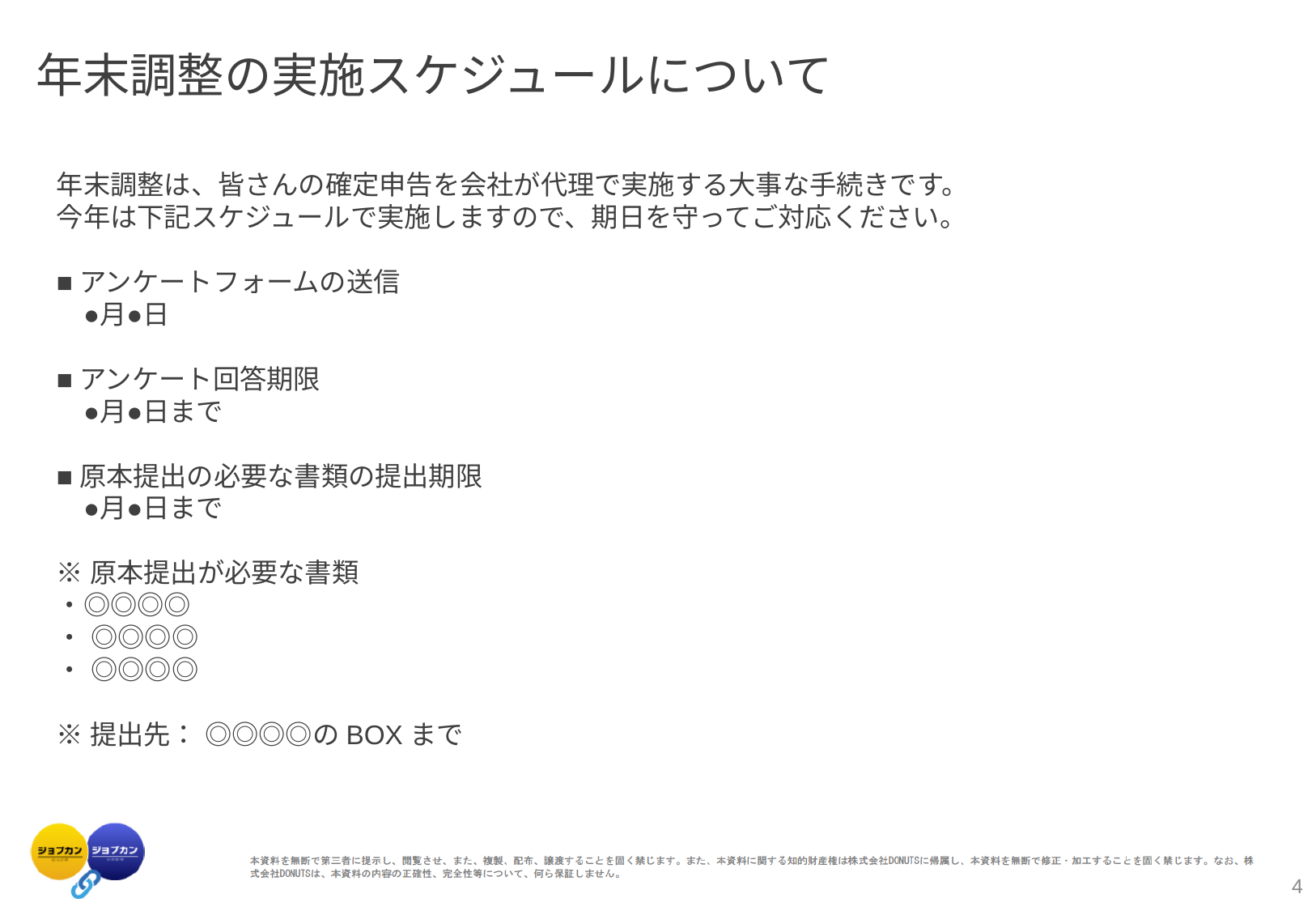

年末調整の実施スケジュールについて
年末調整は、皆さんの確定申告を会社が代理で実施する大事な手続きです。
今年は下記スケジュールで実施しますので、期日を守ってご対応ください。

■アンケートフォームの送信
　●月●日

■アンケート回答期限
　●月●日まで

■原本提出の必要な書類の提出期限
　●月●日まで

※原本提出が必要な書類
・◎◎◎◎
・ ◎◎◎◎
・ ◎◎◎◎

※提出先： ◎◎◎◎のBOXまで

4